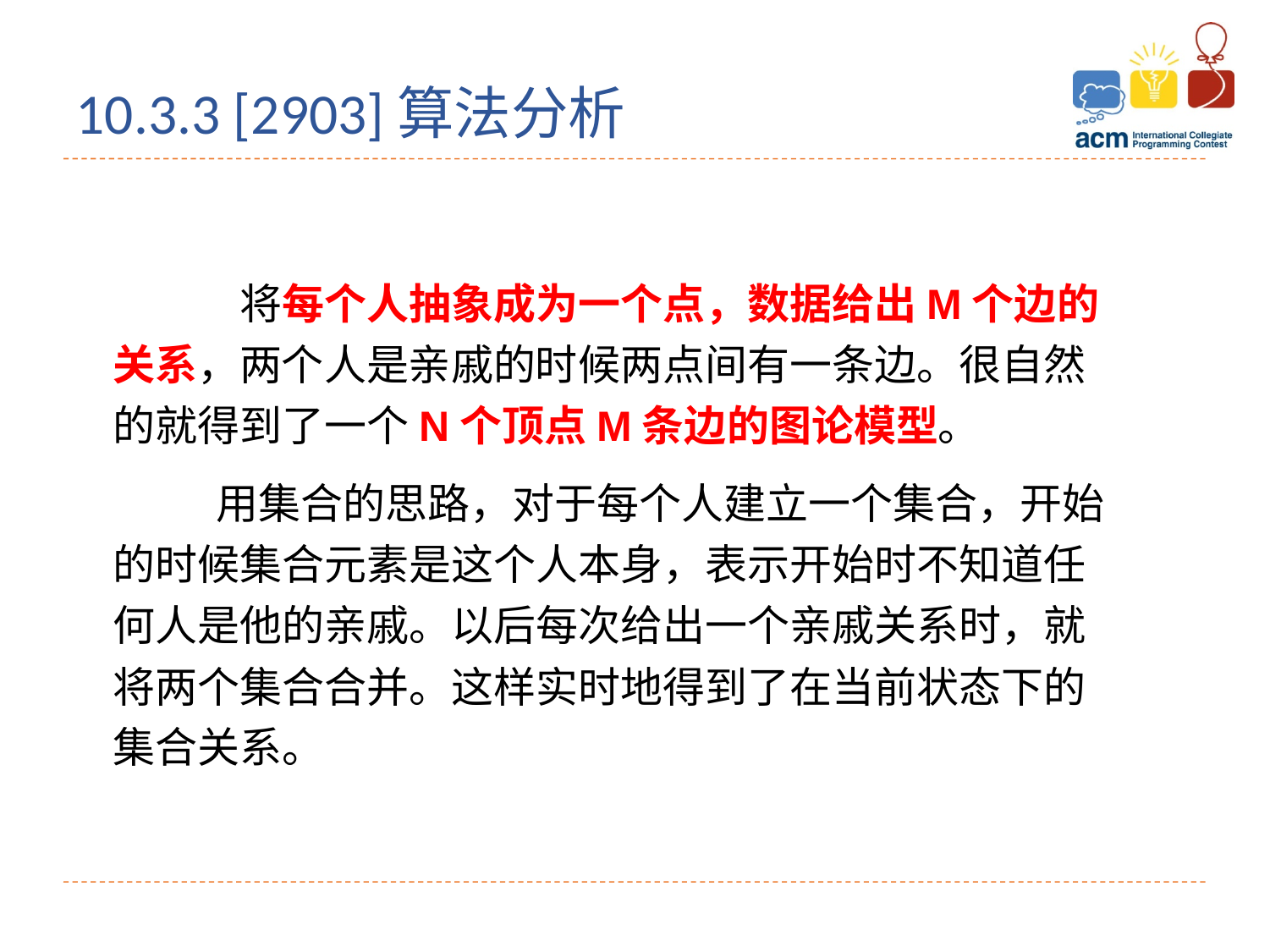

# 10.3.3 [2903]算法分析
	将每个人抽象成为一个点，数据给出M个边的关系，两个人是亲戚的时候两点间有一条边。很自然的就得到了一个N个顶点M条边的图论模型。
　　  用集合的思路，对于每个人建立一个集合，开始的时候集合元素是这个人本身，表示开始时不知道任何人是他的亲戚。以后每次给出一个亲戚关系时，就将两个集合合并。这样实时地得到了在当前状态下的集合关系。
14